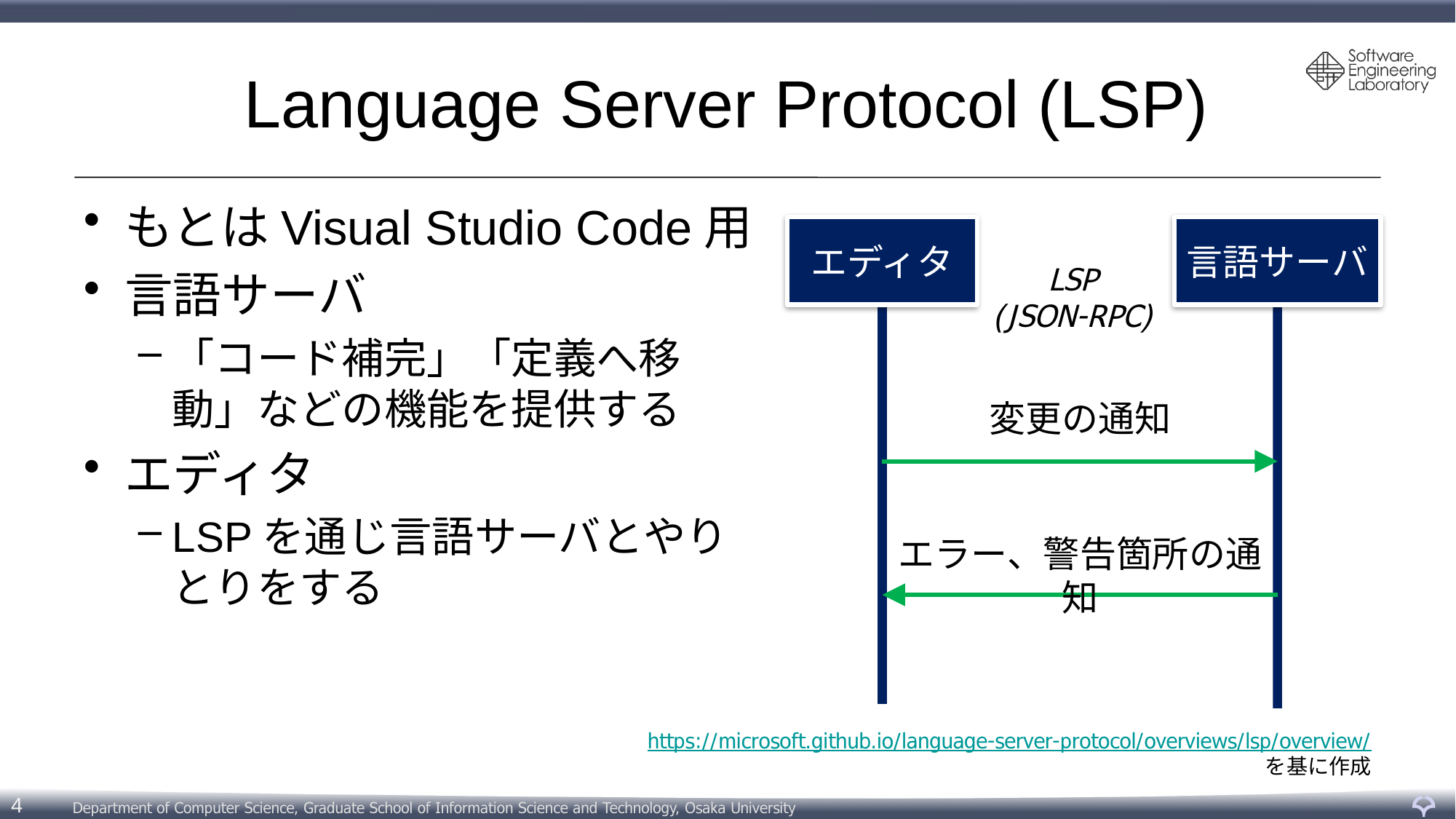

# Language Server Protocol (LSP)
もとはVisual Studio Code用
言語サーバ
「コード補完」「定義へ移動」などの機能を提供する
エディタ
LSPを通じ言語サーバとやりとりをする
エディタ
言語サーバ
LSP
(JSON-RPC)
変更の通知
エラー、警告箇所の通知
https://microsoft.github.io/language-server-protocol/overviews/lsp/overview/
を基に作成
4